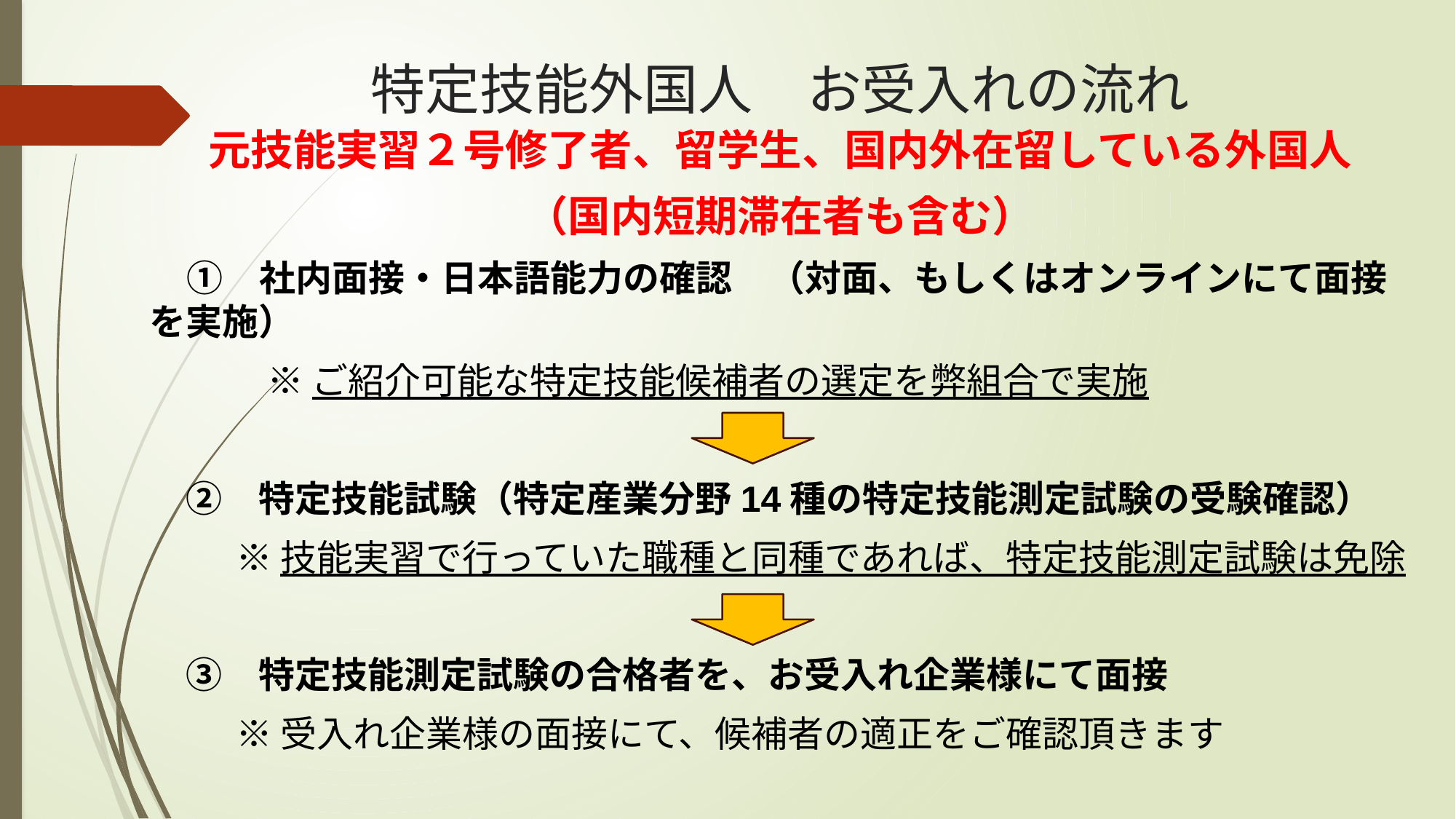

# 特定技能外国人　お受入れの流れ
元技能実習２号修了者、留学生、国内外在留している外国人
（国内短期滞在者も含む）
　①　社内面接・日本語能力の確認　（対面、もしくはオンラインにて面接を実施）
　　 　※ ご紹介可能な特定技能候補者の選定を弊組合で実施

　②　特定技能試験（特定産業分野14種の特定技能測定試験の受験確認）
    　 ※ 技能実習で行っていた職種と同種であれば、特定技能測定試験は免除

　③　特定技能測定試験の合格者を、お受入れ企業様にて面接
    　 ※ 受入れ企業様の面接にて、候補者の適正をご確認頂きます